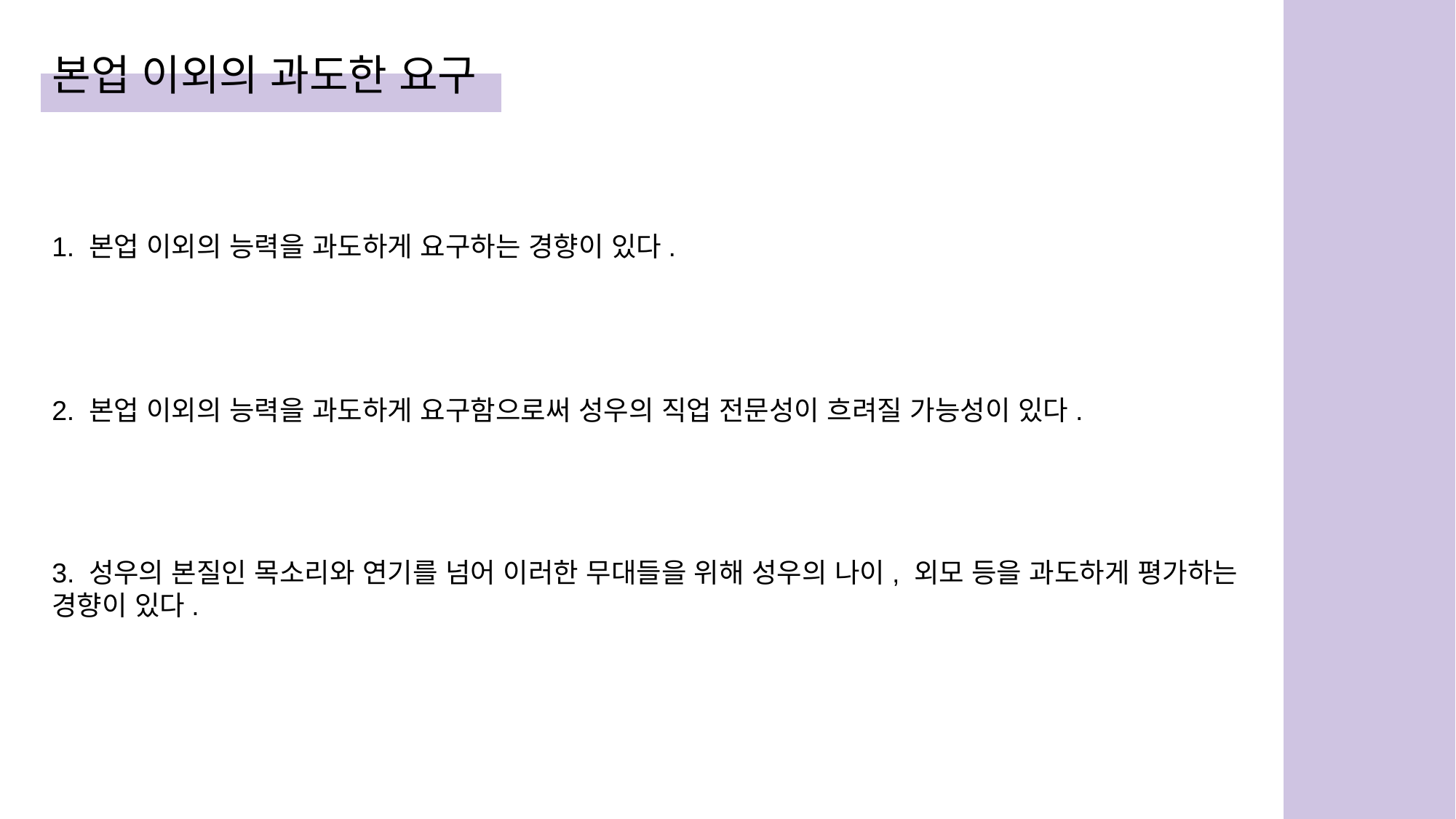

본업 이외의 과도한 요구

1. 본업 이외의 능력을 과도하게 요구하는 경향이 있다.
2. 본업 이외의 능력을 과도하게 요구함으로써 성우의 직업 전문성이 흐려질 가능성이 있다.
3. 성우의 본질인 목소리와 연기를 넘어 이러한 무대들을 위해 성우의 나이, 외모 등을 과도하게 평가하는 경향이 있다.